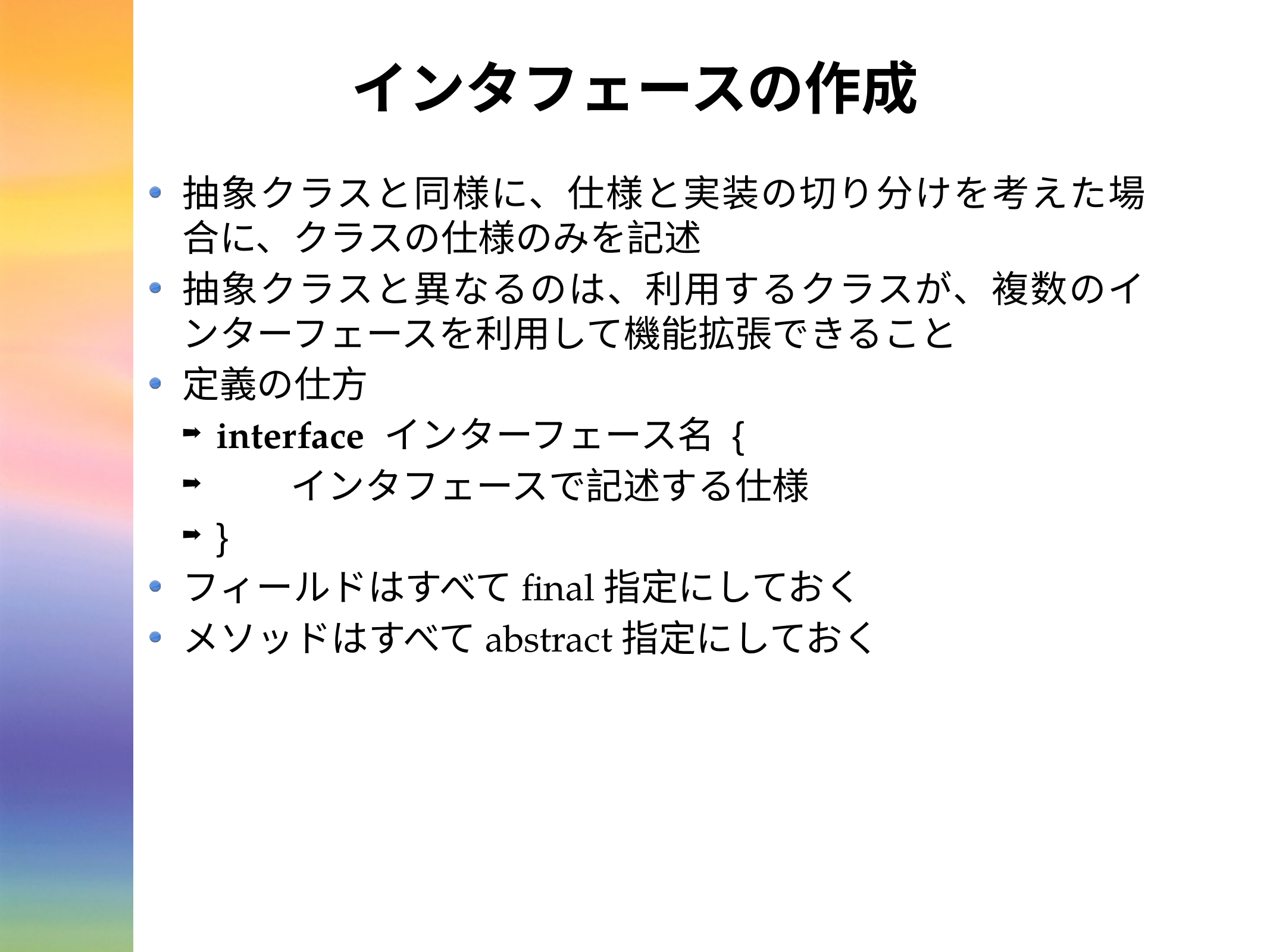

# インタフェースの作成
抽象クラスと同様に、仕様と実装の切り分けを考えた場合に、クラスの仕様のみを記述
抽象クラスと異なるのは、利用するクラスが、複数のインターフェースを利用して機能拡張できること
定義の仕方
interface インターフェース名 {
　　インタフェースで記述する仕様
}
フィールドはすべてfinal指定にしておく
メソッドはすべてabstract指定にしておく